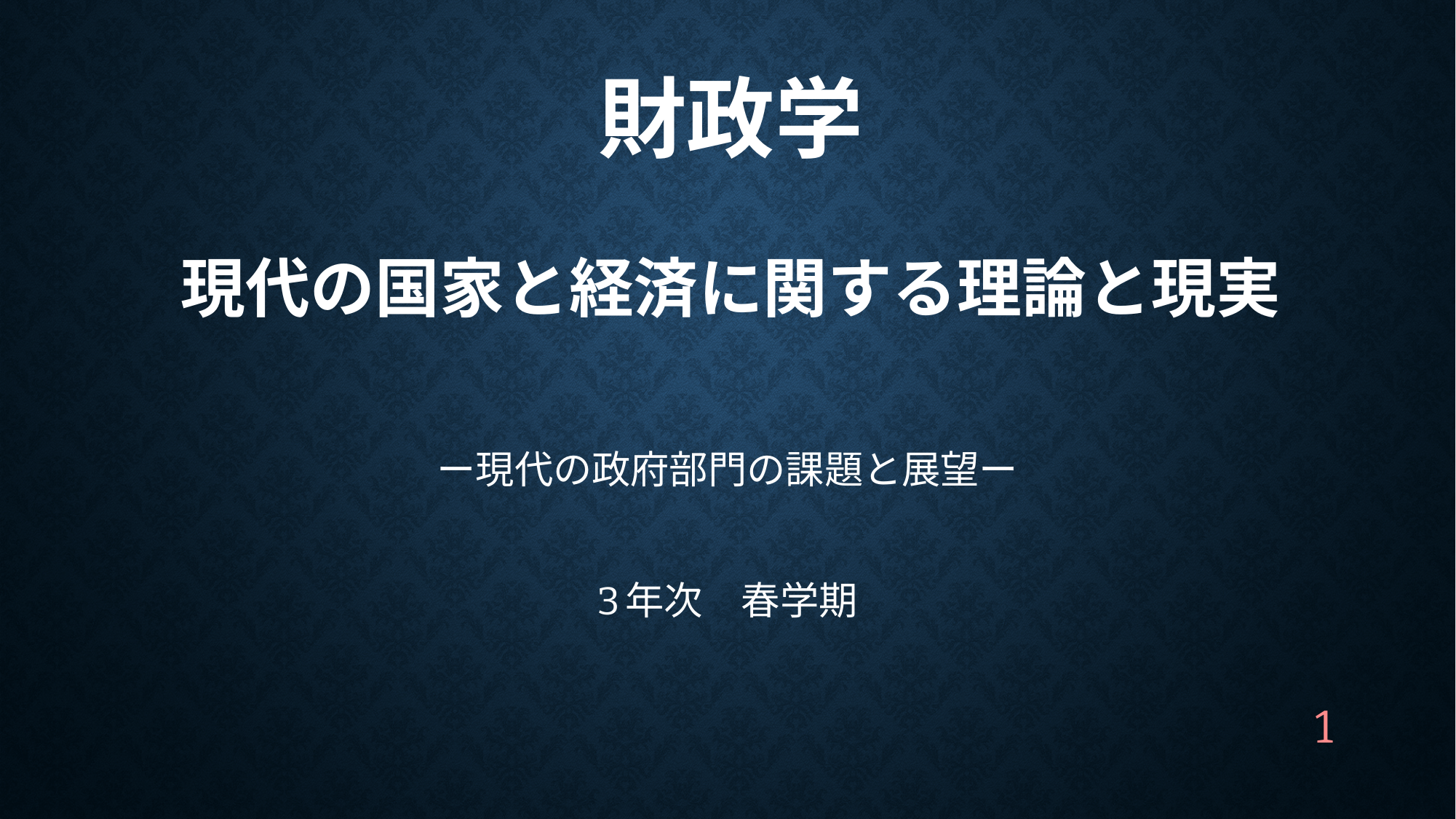

# 財政学 現代の国家と経済に関する理論と現実
ー現代の政府部門の課題と展望ー

3年次　春学期
1